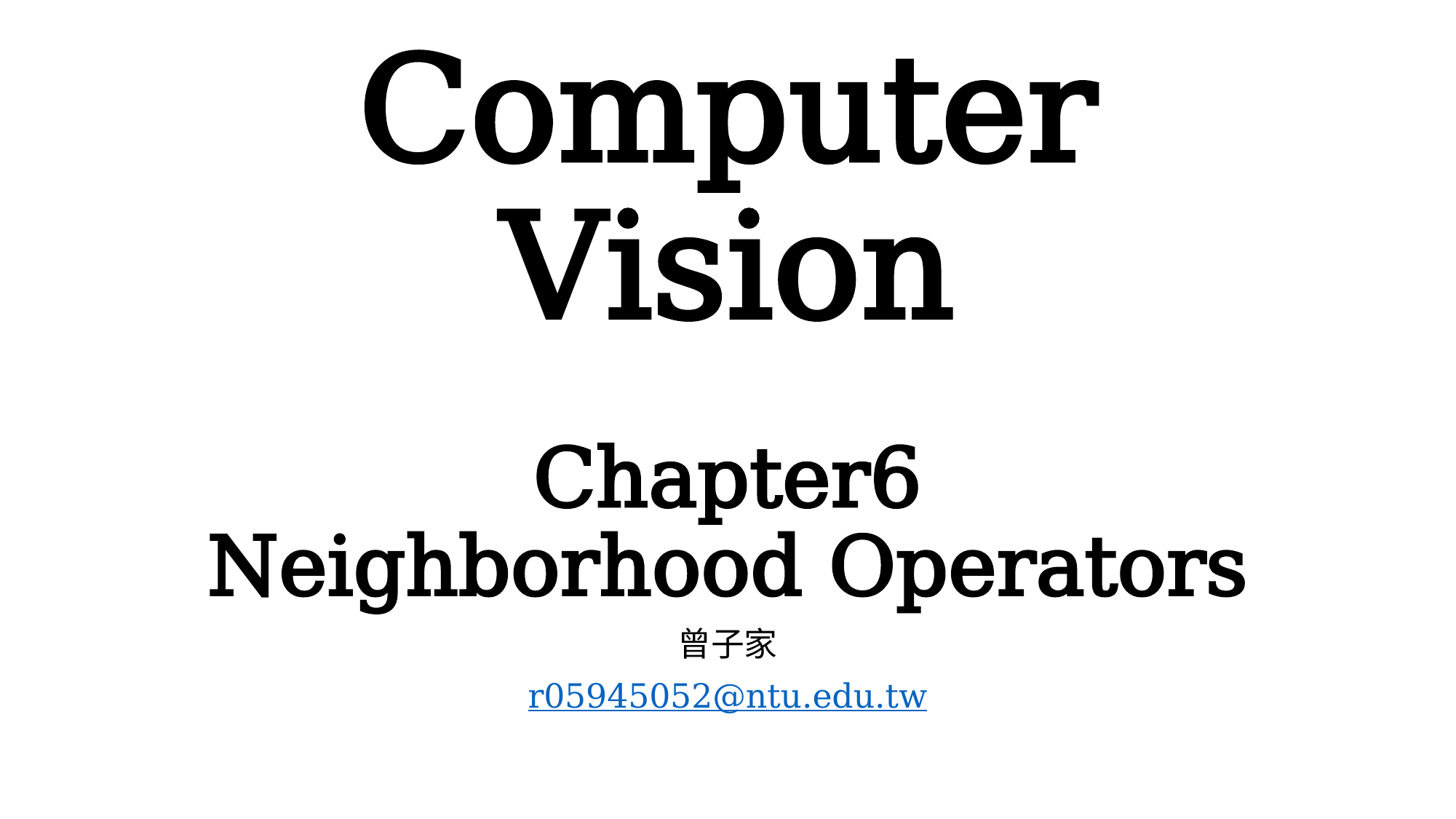

# Computer Vision
Chapter6
Neighborhood Operators
曾子家
r05945052@ntu.edu.tw